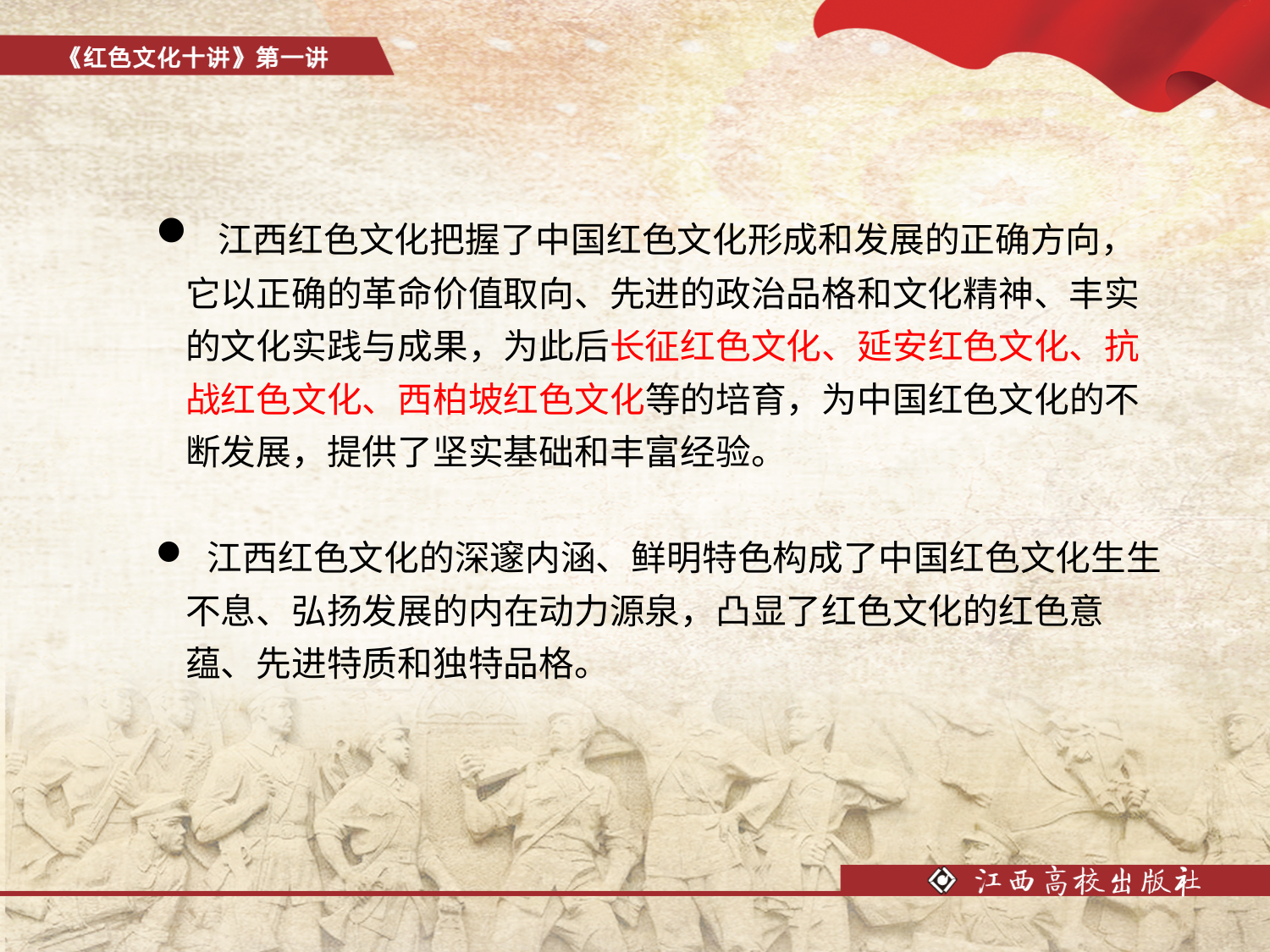

江西红色文化把握了中国红色文化形成和发展的正确方向，它以正确的革命价值取向、先进的政治品格和文化精神、丰实的文化实践与成果，为此后长征红色文化、延安红色文化、抗战红色文化、西柏坡红色文化等的培育，为中国红色文化的不断发展，提供了坚实基础和丰富经验。

 江西红色文化的深邃内涵、鲜明特色构成了中国红色文化生生不息、弘扬发展的内在动力源泉，凸显了红色文化的红色意蕴、先进特质和独特品格。